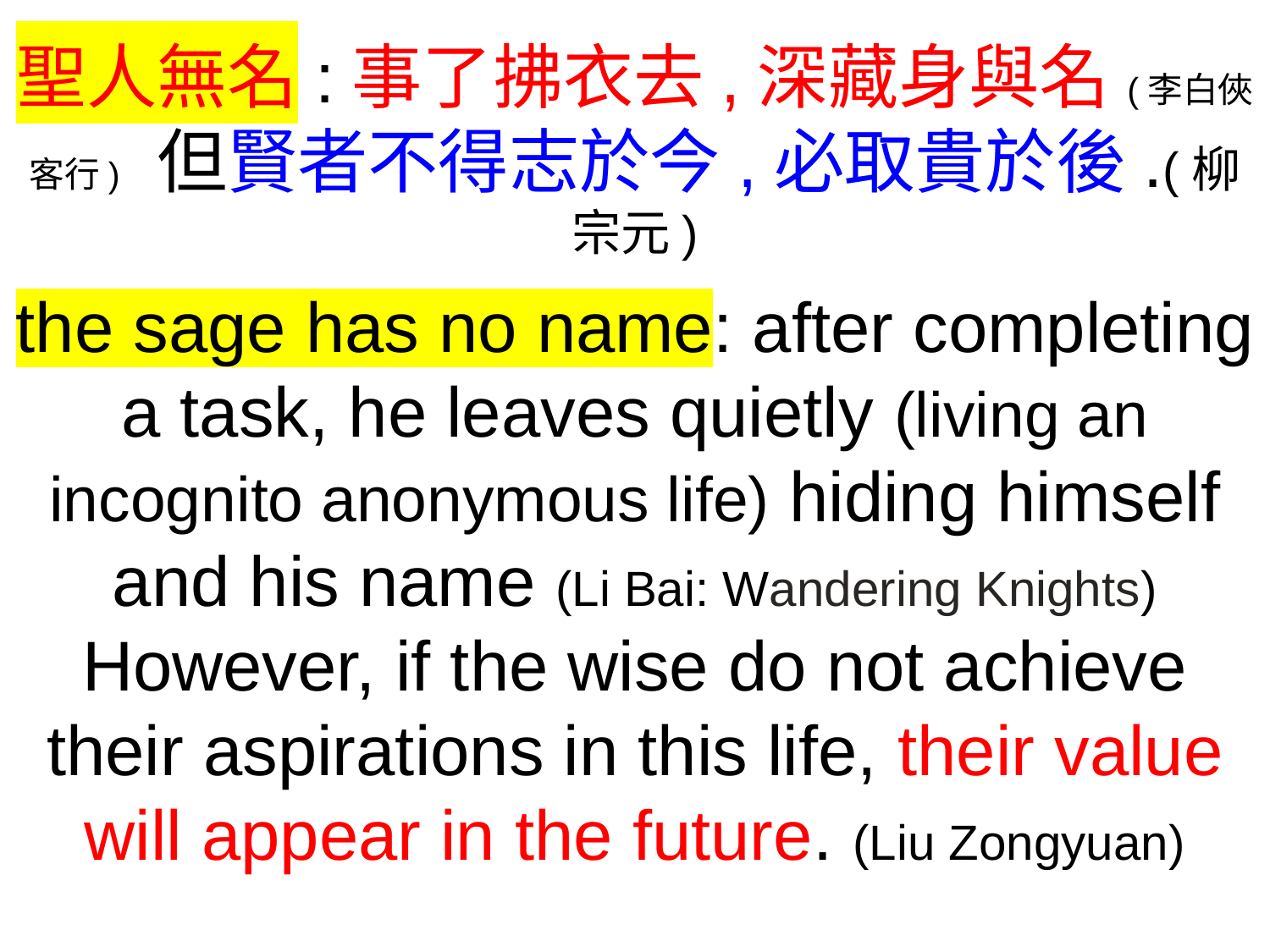

聖人無名:事了拂衣去,深藏身與名(李白俠客行) 但賢者不得志於今,必取貴於後.(柳宗元)
the sage has no name: after completing a task, he leaves quietly (living an incognito anonymous life) hiding himself and his name (Li Bai: Wandering Knights)
However, if the wise do not achieve their aspirations in this life, their value will appear in the future. (Liu Zongyuan)